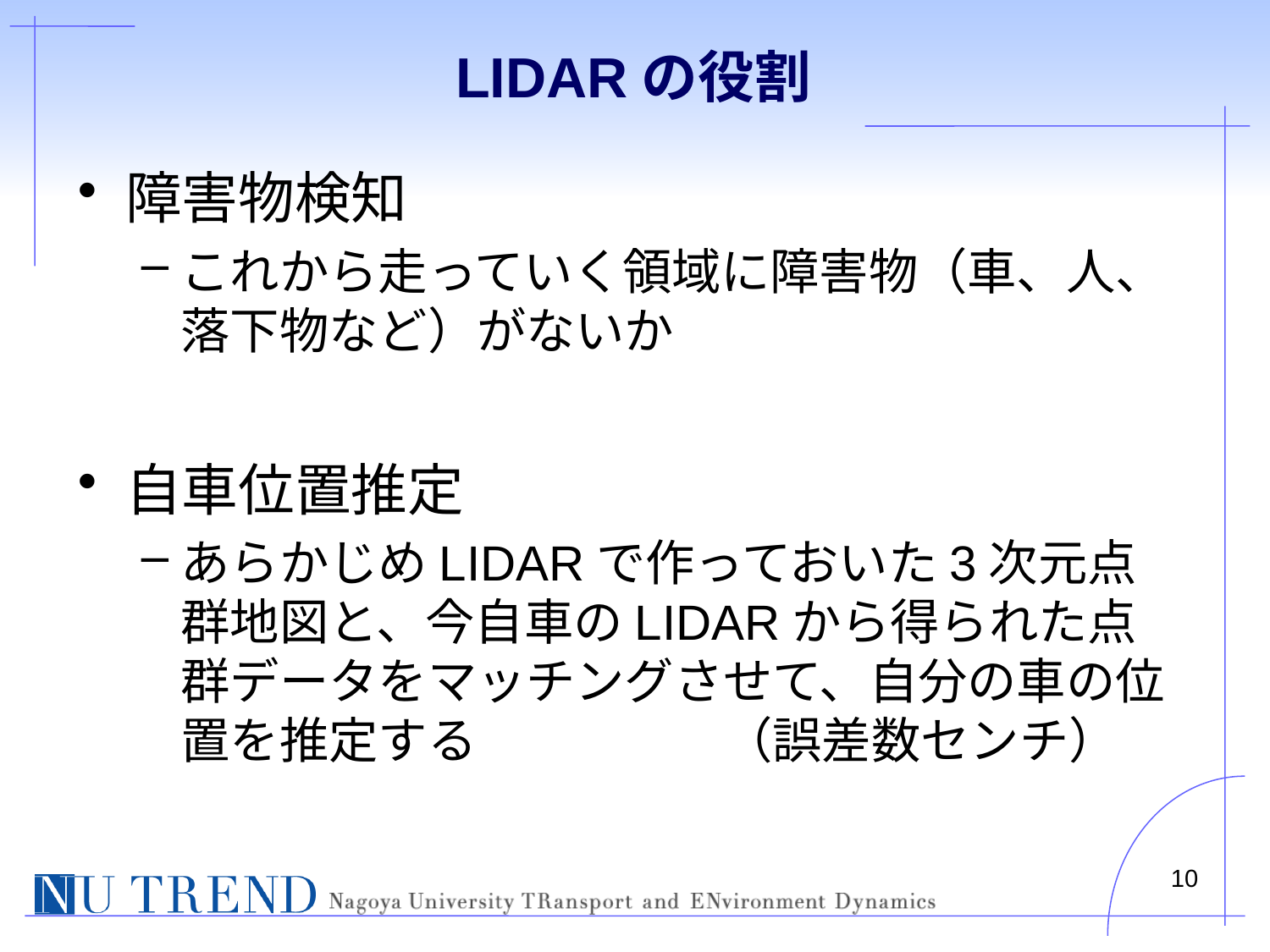

# LIDARの役割
障害物検知
これから走っていく領域に障害物（車、人、落下物など）がないか

自車位置推定
あらかじめLIDARで作っておいた3次元点群地図と、今自車のLIDARから得られた点群データをマッチングさせて、自分の車の位置を推定する　　　　　（誤差数センチ）
10